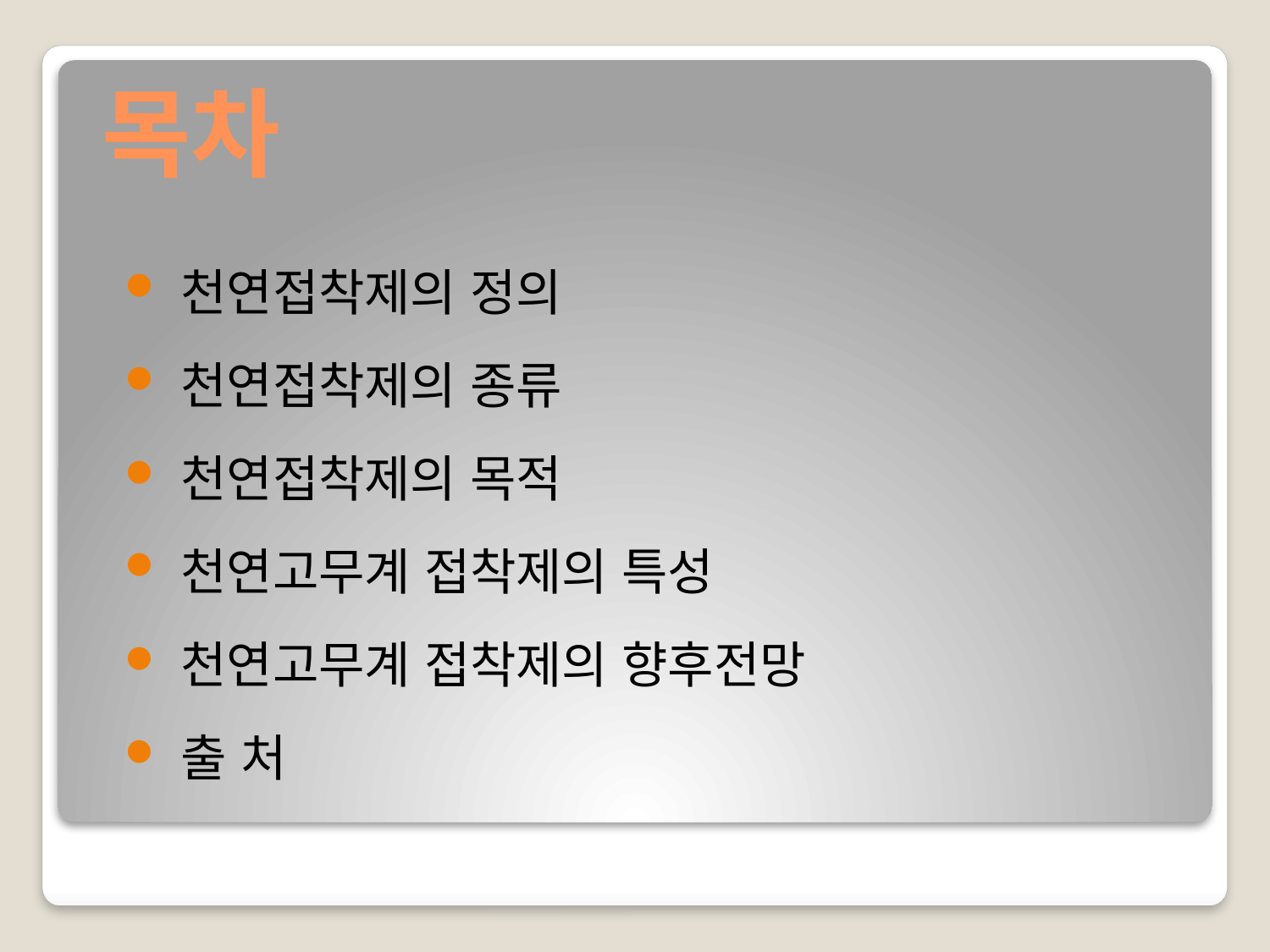

# 목차
 천연접착제의 정의
 천연접착제의 종류
 천연접착제의 목적
 천연고무계 접착제의 특성
 천연고무계 접착제의 향후전망
 출 처